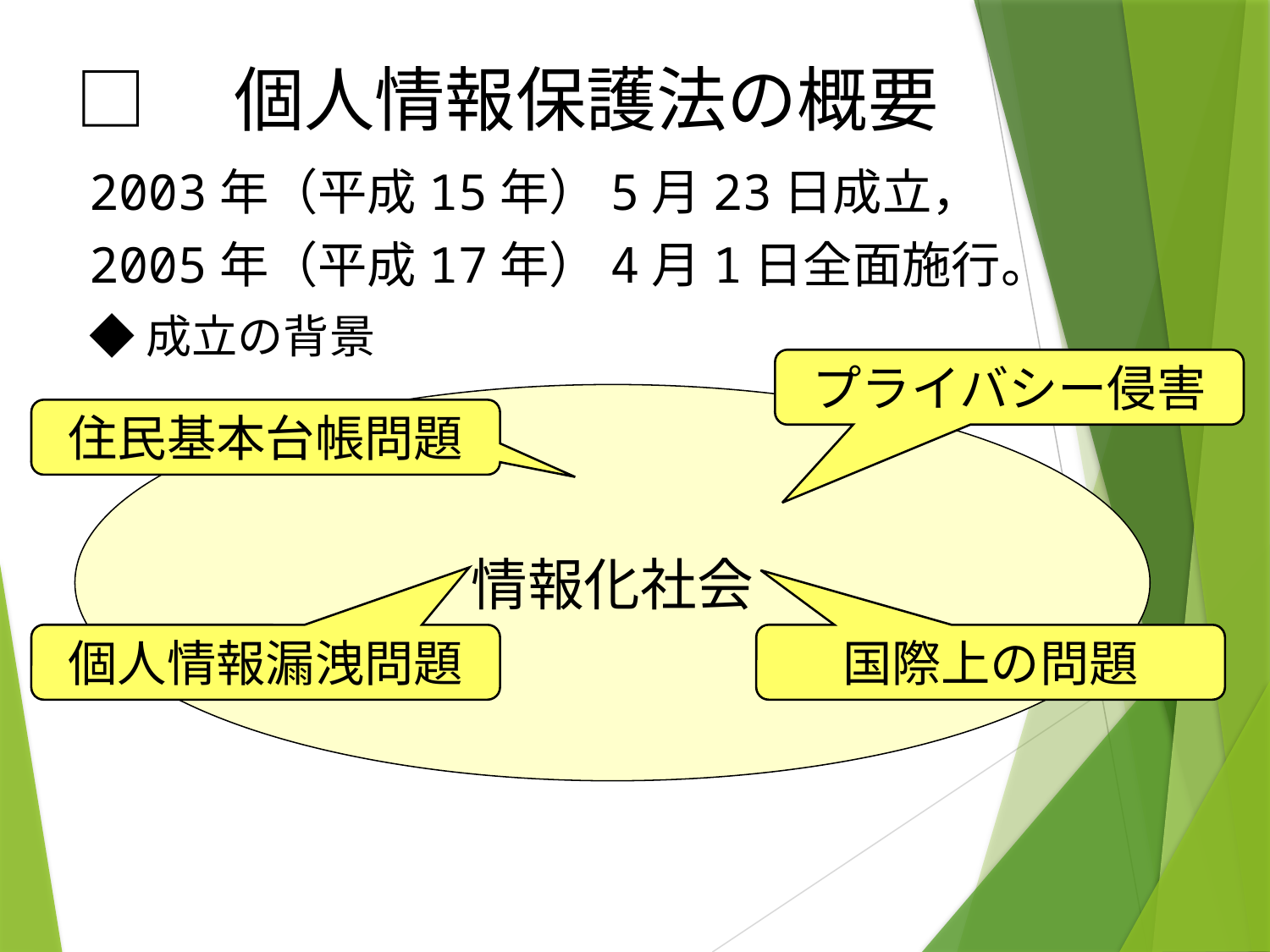

□　個人情報保護法の概要
2003年（平成15年）5月23日成立，
2005年（平成17年）4月1日全面施行。
◆成立の背景
プライバシー侵害
情報化社会
住民基本台帳問題
個人情報漏洩問題
国際上の問題